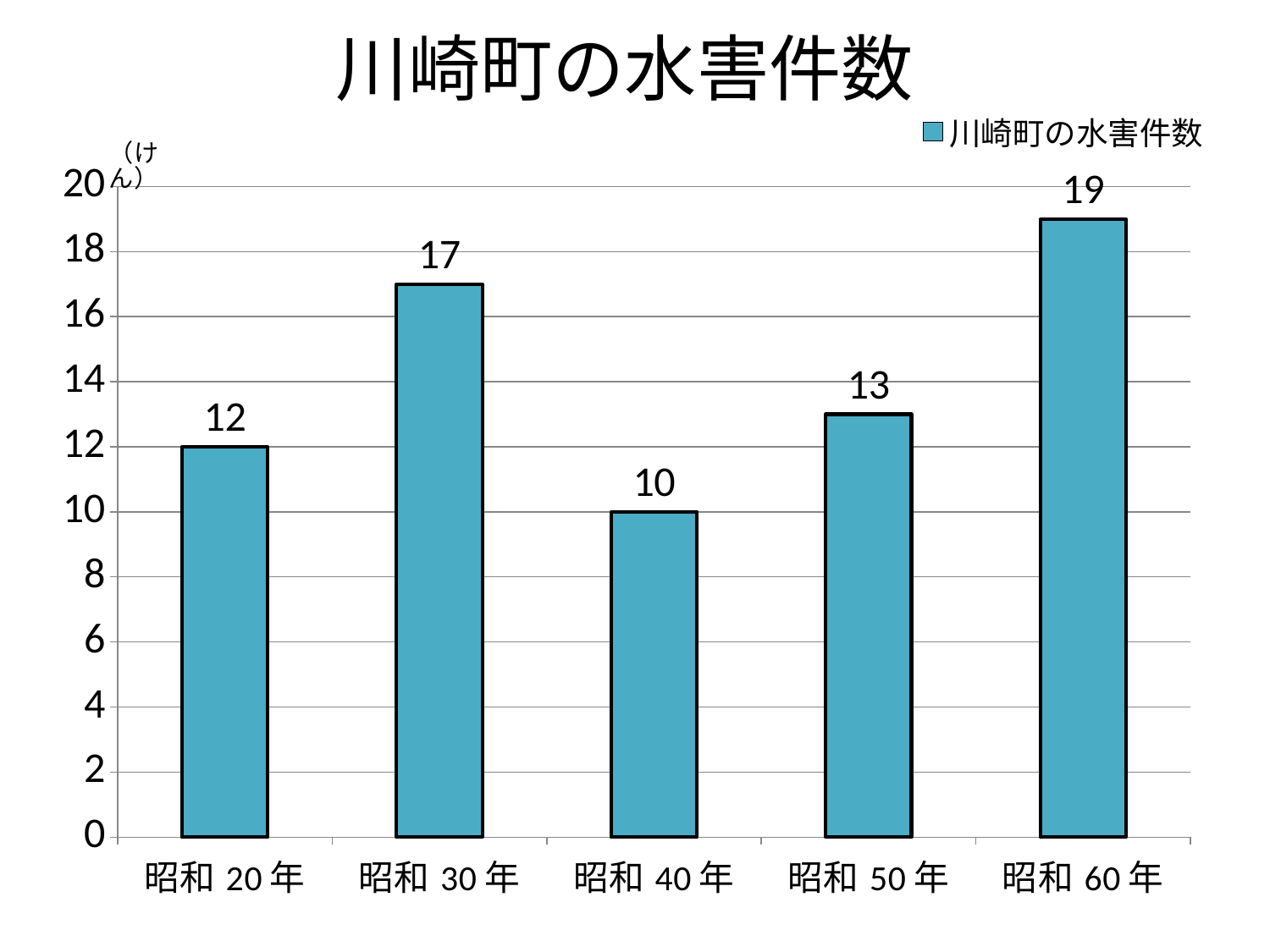

# 川崎町の水害件数

### Chart

| Category | 川崎町の水害件数 |
|---|---|
| 昭和20年 | 12.0 |
| 昭和30年 | 17.0 |
| 昭和40年 | 10.0 |
| 昭和50年 | 13.0 |
| 昭和60年 | 19.0 |